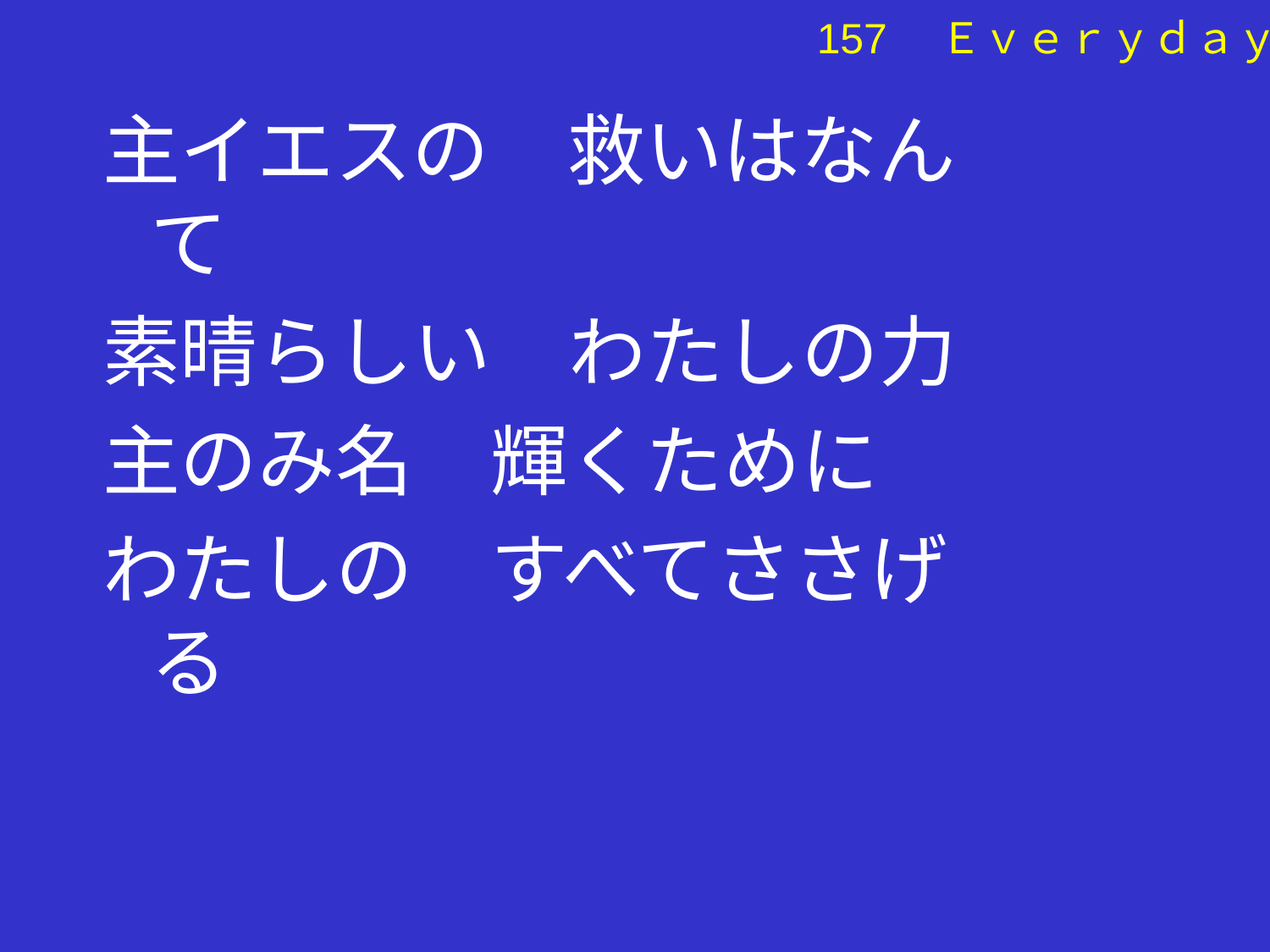

主イエスの　救いはなんて
素晴らしい　わたしの力
主のみ名　輝くために
わたしの　すべてささげる

# 157　Ｅｖｅｒｙｄａｙ